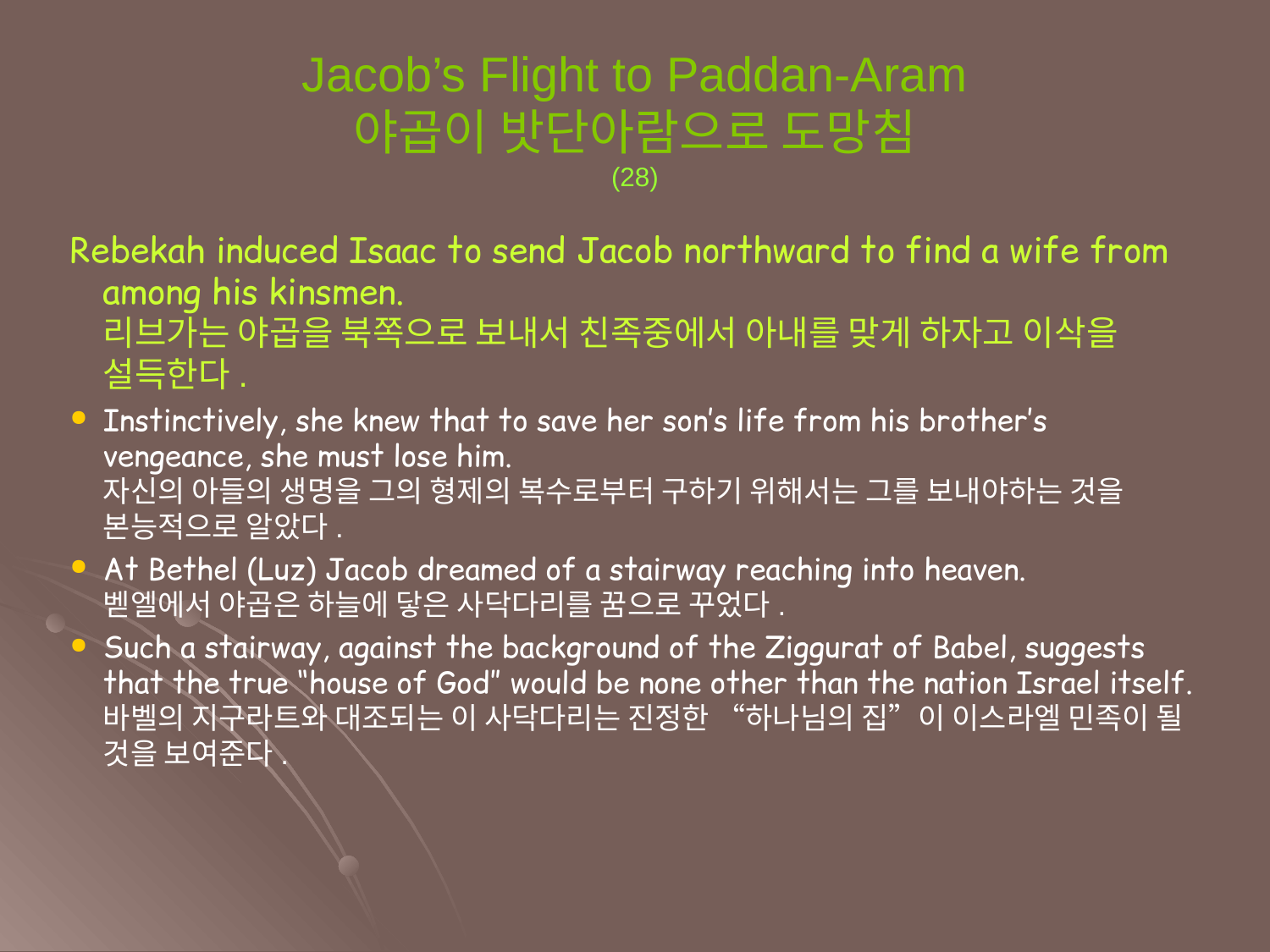

Rebekah induced Isaac to send Jacob northward to find a wife from among his kinsmen.
리브가는 야곱을 북쪽으로 보내서 친족중에서 아내를 맞게 하자고 이삭을 설득한다.
Instinctively, she knew that to save her son’s life from his brother’s vengeance, she must lose him.
자신의 아들의 생명을 그의 형제의 복수로부터 구하기 위해서는 그를 보내야하는 것을 본능적으로 알았다.
At Bethel (Luz) Jacob dreamed of a stairway reaching into heaven.
벧엘에서 야곱은 하늘에 닿은 사닥다리를 꿈으로 꾸었다.
Such a stairway, against the background of the Ziggurat of Babel, suggests that the true “house of God” would be none other than the nation Israel itself.
바벨의 지구라트와 대조되는 이 사닥다리는 진정한 “하나님의 집”이 이스라엘 민족이 될 것을 보여준다.
Jacob’s Flight to Paddan-Aram
야곱이 밧단아람으로 도망침
(28)